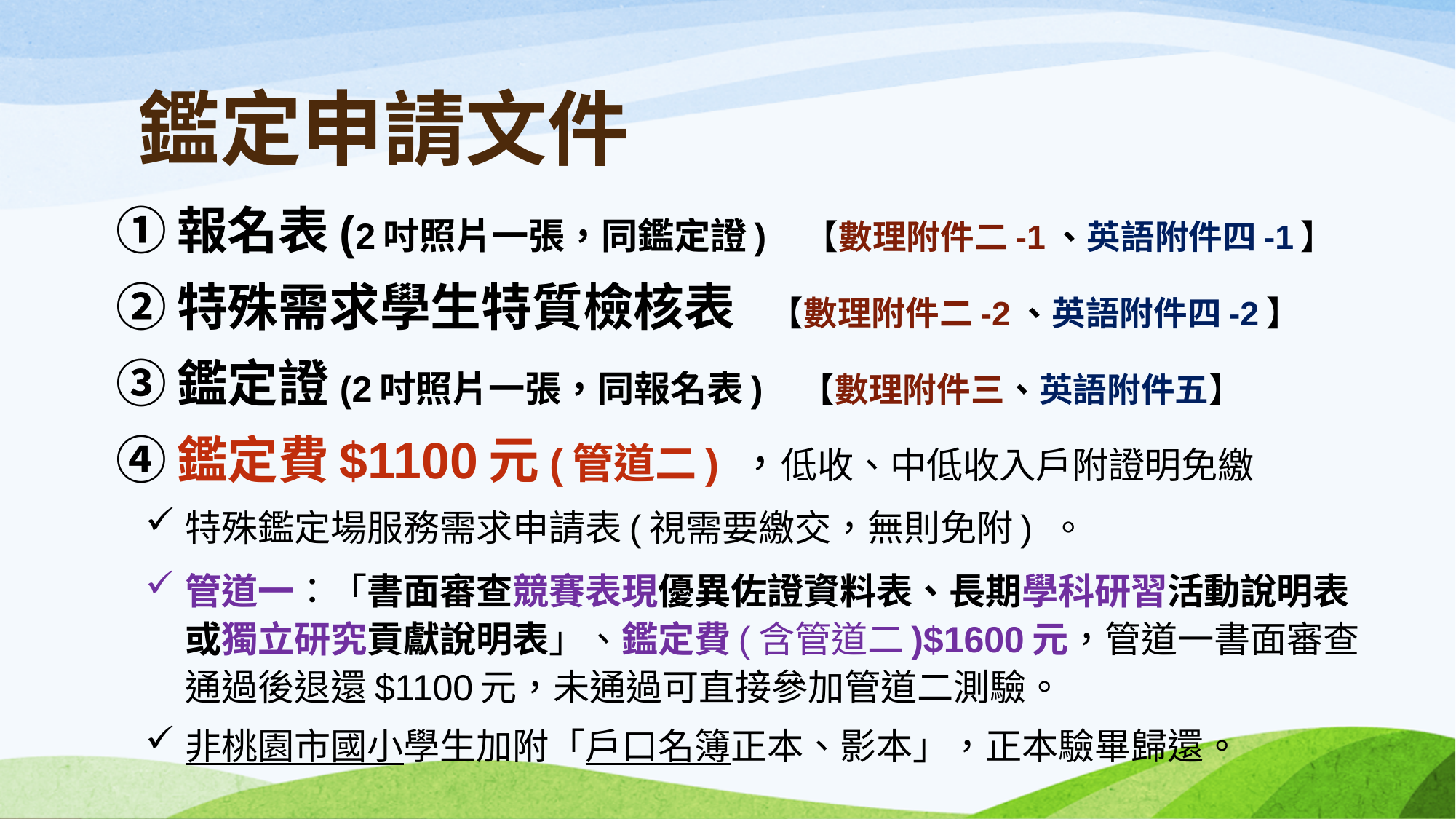

鑑定申請文件
①報名表(2吋照片一張，同鑑定證)   【數理附件二-1、英語附件四-1】
②特殊需求學生特質檢核表   【數理附件二-2、英語附件四-2】
③鑑定證(2吋照片一張，同報名表)   【數理附件三、英語附件五】
④鑑定費$1100元(管道二) ，低收、中低收入戶附證明免繳
特殊鑑定場服務需求申請表(視需要繳交，無則免附) 。
管道一：「書面審查競賽表現優異佐證資料表、長期學科研習活動說明表或獨立研究貢獻說明表」、鑑定費(含管道二)$1600元，管道一書面審查通過後退還$1100元，未通過可直接參加管道二測驗。
非桃園市國小學生加附「戶口名簿正本、影本」，正本驗畢歸還。